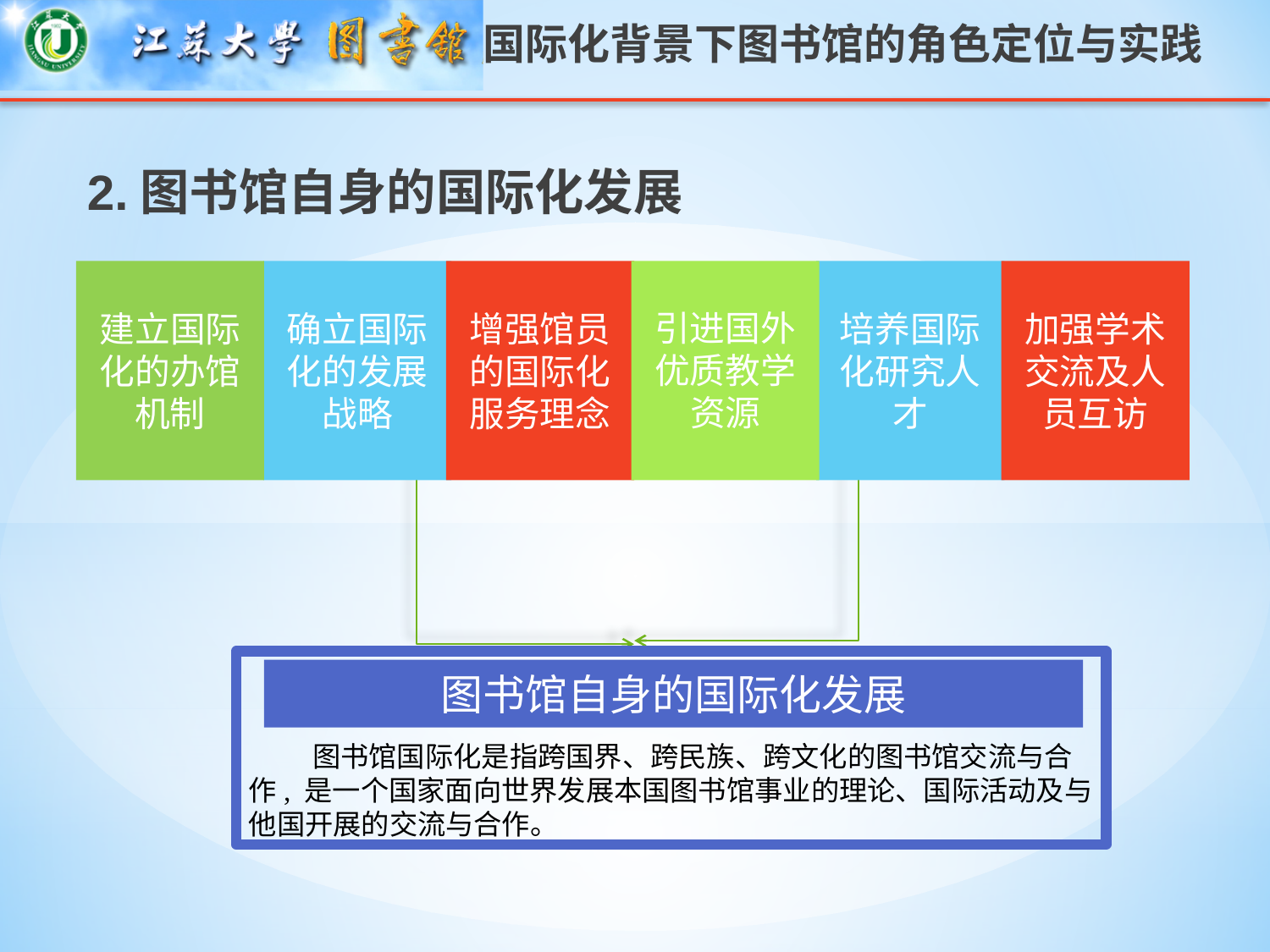

2.图书馆自身的国际化发展

建立国际化的办馆机制
确立国际化的发展战略
增强馆员的国际化服务理念

引进国外优质教学资源
培养国际化研究人才
加强学术交流及人员互访

图书馆自身的国际化发展
         图书馆国际化是指跨国界、跨民族、跨文化的图书馆交流与合作, 是一个国家面向世界发展本国图书馆事业的理论、国际活动及与他国开展的交流与合作。